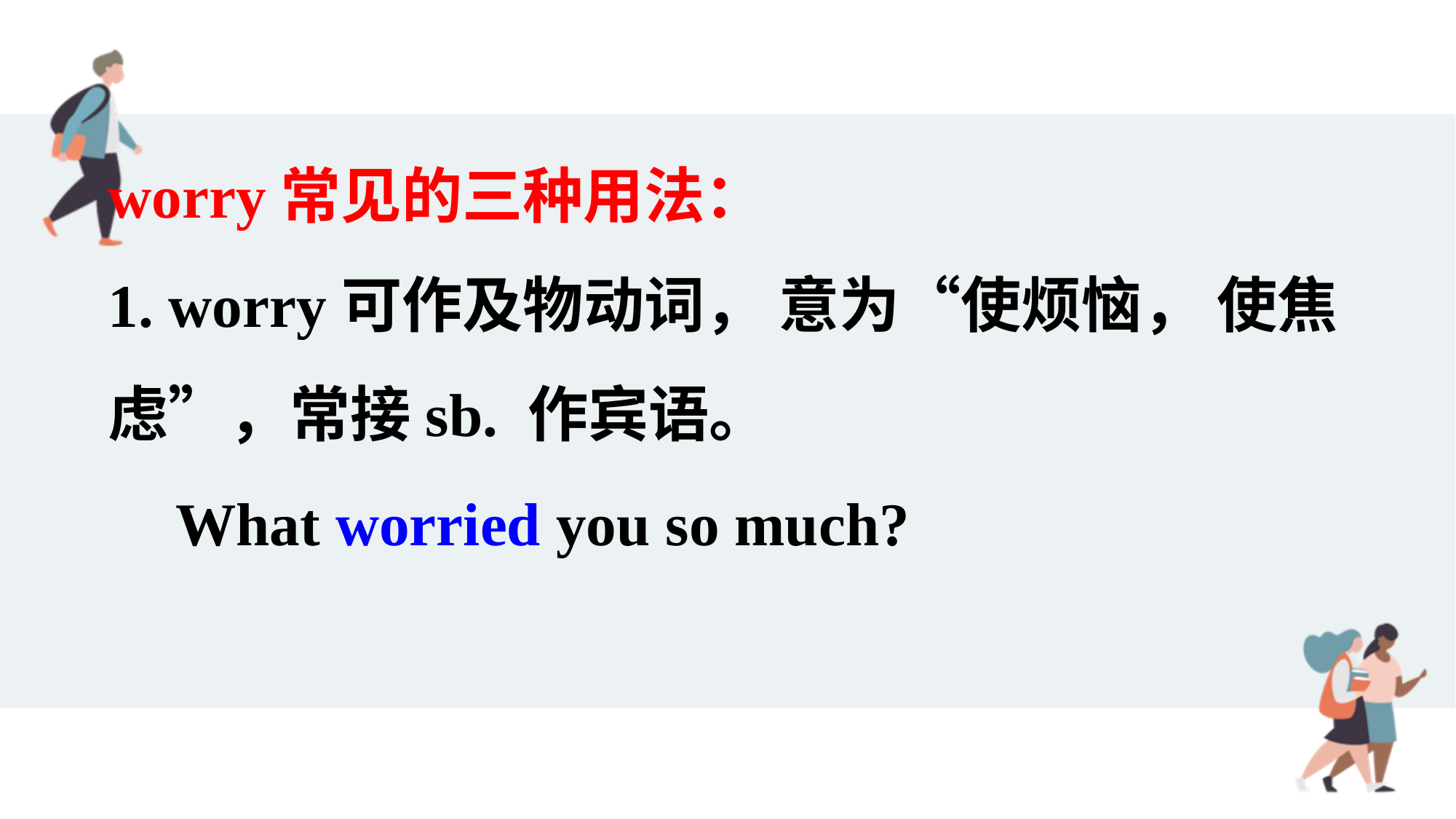

worry常见的三种用法：
1. worry可作及物动词， 意为“使烦恼， 使焦虑”，常接sb. 作宾语。
    What worried you so much?